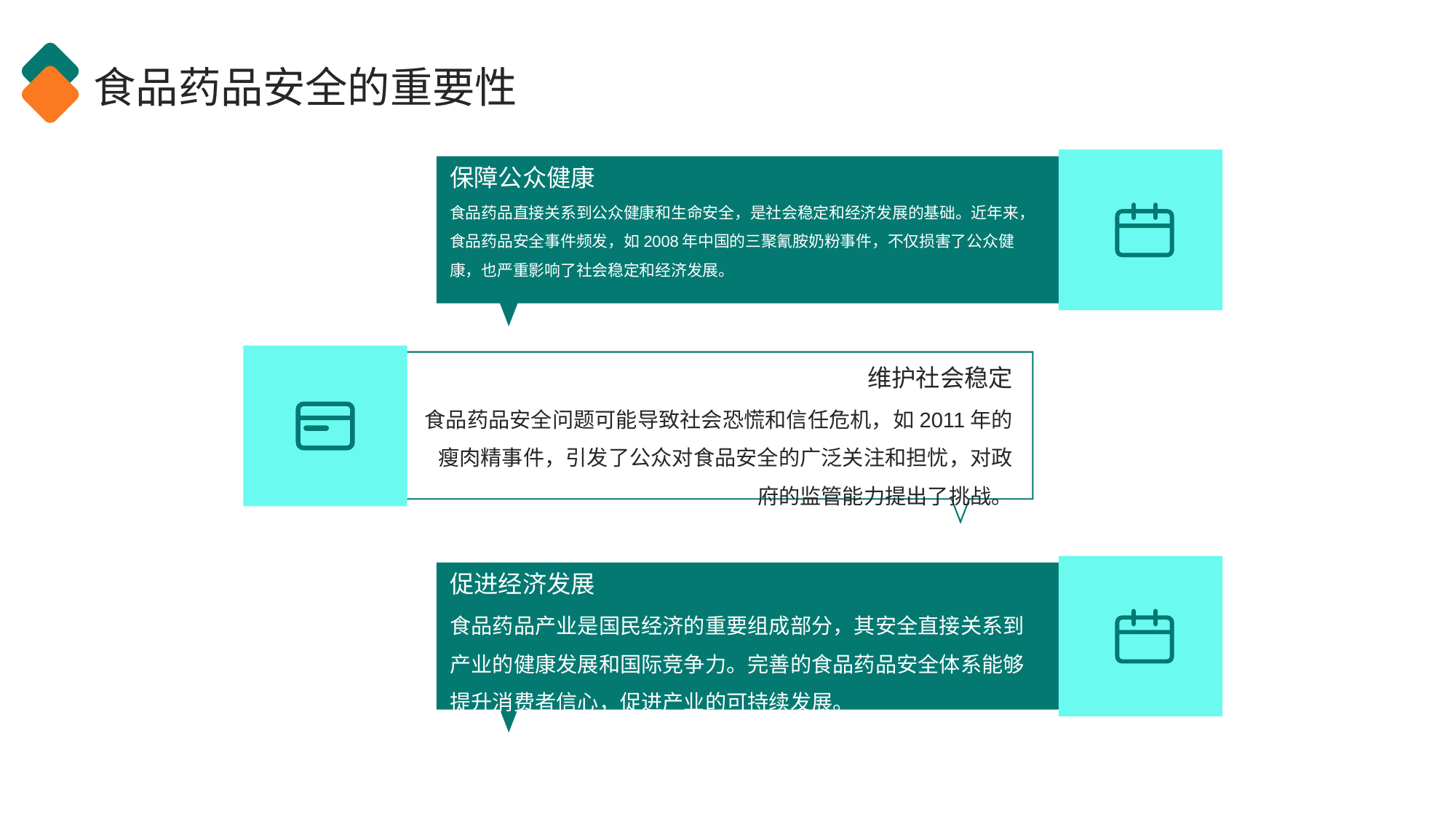

食品药品安全的重要性

保障公众健康
食品药品直接关系到公众健康和生命安全，是社会稳定和经济发展的基础。近年来，食品药品安全事件频发，如2008年中国的三聚氰胺奶粉事件，不仅损害了公众健康，也严重影响了社会稳定和经济发展。

维护社会稳定
食品药品安全问题可能导致社会恐慌和信任危机，如2011年的瘦肉精事件，引发了公众对食品安全的广泛关注和担忧，对政府的监管能力提出了挑战。

促进经济发展
食品药品产业是国民经济的重要组成部分，其安全直接关系到产业的健康发展和国际竞争力。完善的食品药品安全体系能够提升消费者信心，促进产业的可持续发展。